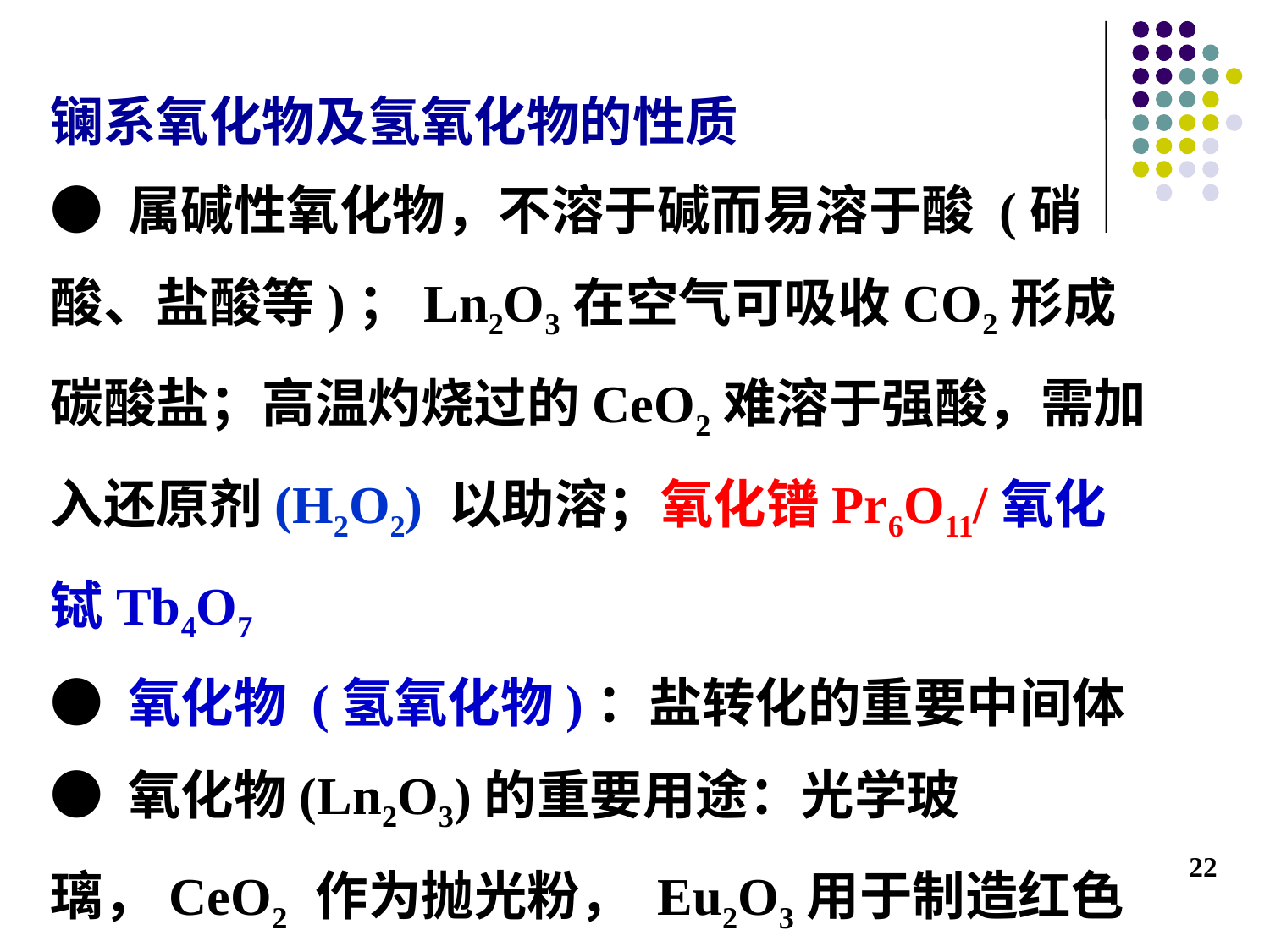

镧系氧化物及氢氧化物的性质
● 属碱性氧化物，不溶于碱而易溶于酸 (硝酸、盐酸等)；Ln2O3在空气可吸收CO2形成碳酸盐；高温灼烧过的CeO2难溶于强酸，需加入还原剂(H2O2) 以助溶；氧化镨Pr6O11/氧化铽Tb4O7
● 氧化物 (氢氧化物)：盐转化的重要中间体
● 氧化物(Ln2O3)的重要用途：光学玻璃，CeO2  作为抛光粉， Eu2O3用于制造红色荧光粉等
22